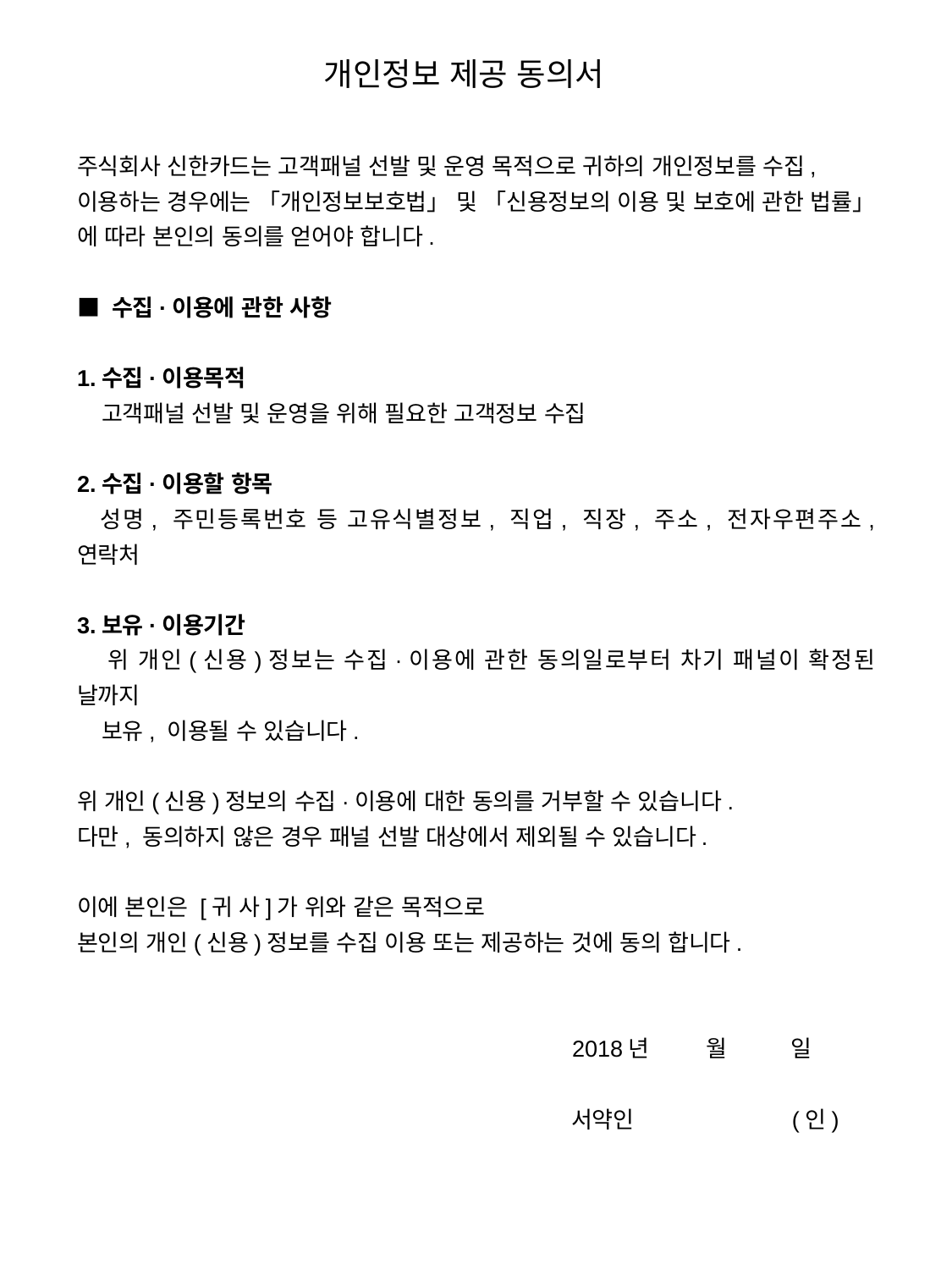

개인정보 제공 동의서
주식회사 신한카드는 고객패널 선발 및 운영 목적으로 귀하의 개인정보를 수집,
이용하는 경우에는 「개인정보보호법」 및 「신용정보의 이용 및 보호에 관한 법률」
에 따라 본인의 동의를 얻어야 합니다.

■ 수집·이용에 관한 사항

1.수집·이용목적
   고객패널 선발 및 운영을 위해 필요한 고객정보 수집

2.수집·이용할 항목
  성명, 주민등록번호 등 고유식별정보, 직업, 직장, 주소, 전자우편주소, 연락처

3.보유·이용기간
   위 개인(신용)정보는 수집·이용에 관한 동의일로부터 차기 패널이 확정된 날까지
   보유, 이용될 수 있습니다.

위 개인(신용)정보의 수집·이용에 대한 동의를 거부할 수 있습니다.
다만, 동의하지 않은 경우 패널 선발 대상에서 제외될 수 있습니다.

이에 본인은 [귀 사]가 위와 같은 목적으로
본인의 개인(신용)정보를 수집 이용 또는 제공하는 것에 동의 합니다.

                                                                              2018년         월          일

                                                                             서약인                        (인)

신한카드 주식회사 귀중